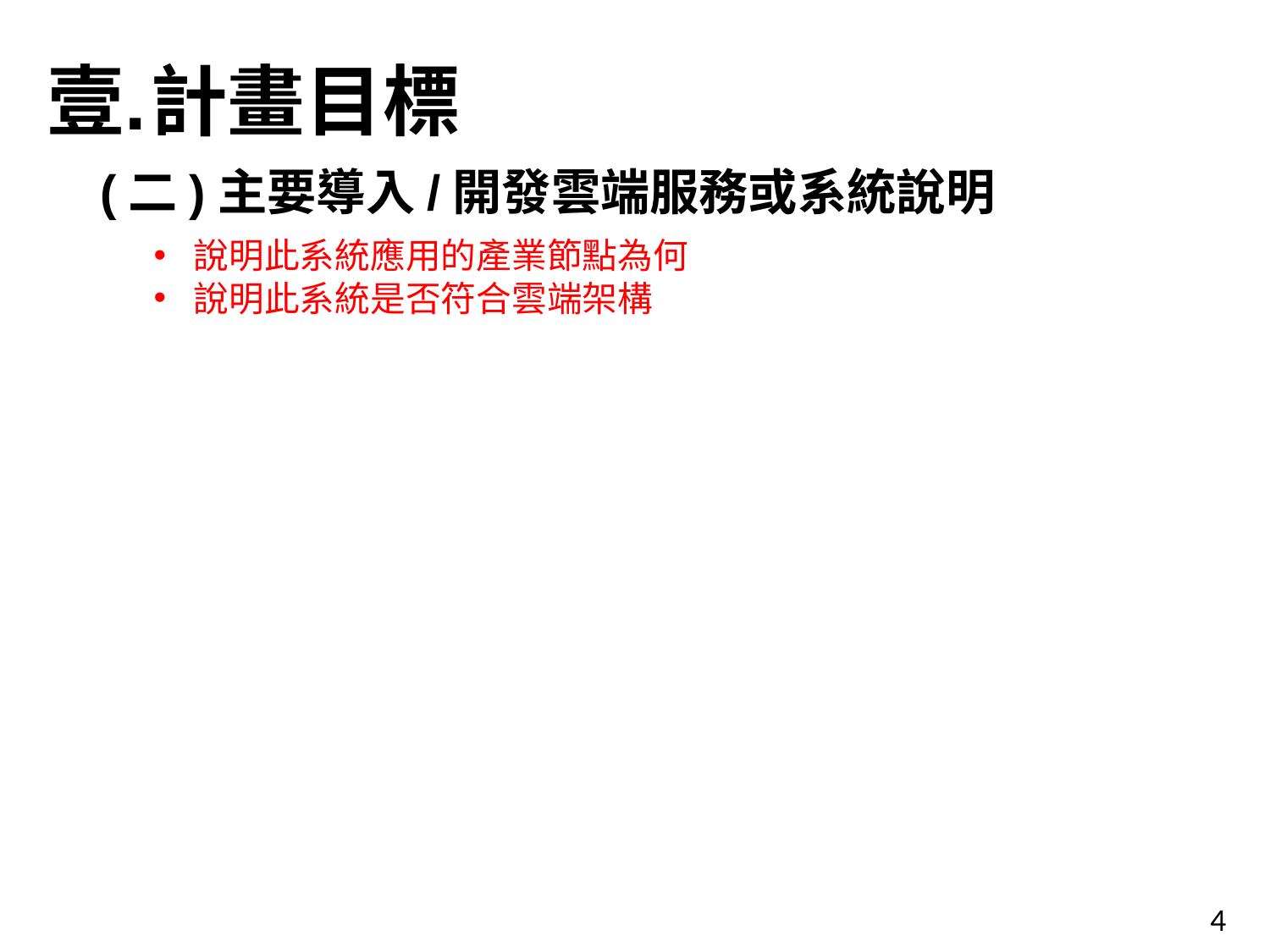

計畫目標
(二)主要導入/開發雲端服務或系統說明
說明此系統應用的產業節點為何
說明此系統是否符合雲端架構
4